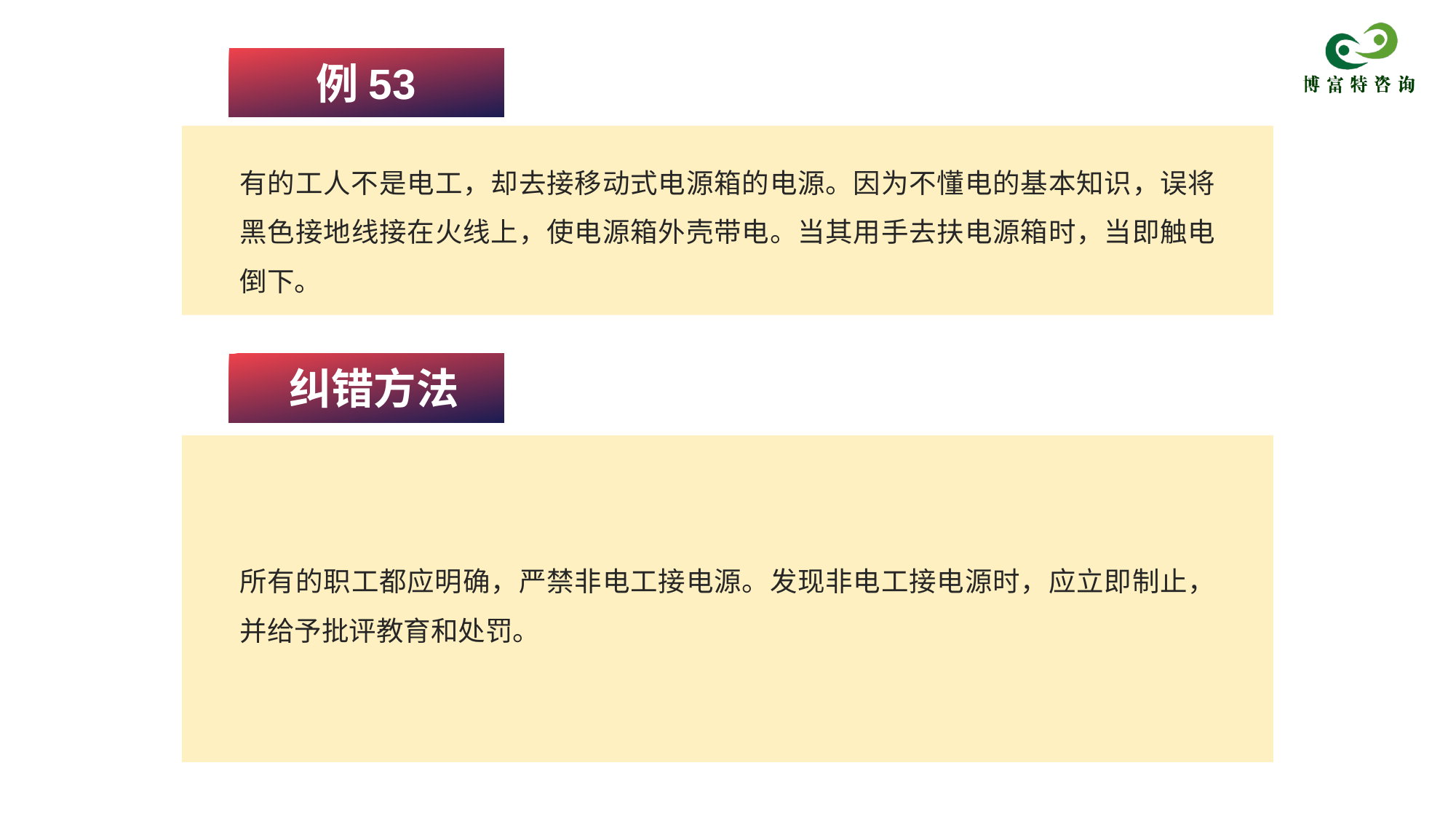

例53

有的工人不是电工，却去接移动式电源箱的电源。因为不懂电的基本知识，误将黑色接地线接在火线上，使电源箱外壳带电。当其用手去扶电源箱时，当即触电倒下。

纠错方法

所有的职工都应明确，严禁非电工接电源。发现非电工接电源时，应立即制止，并给予批评教育和处罚。